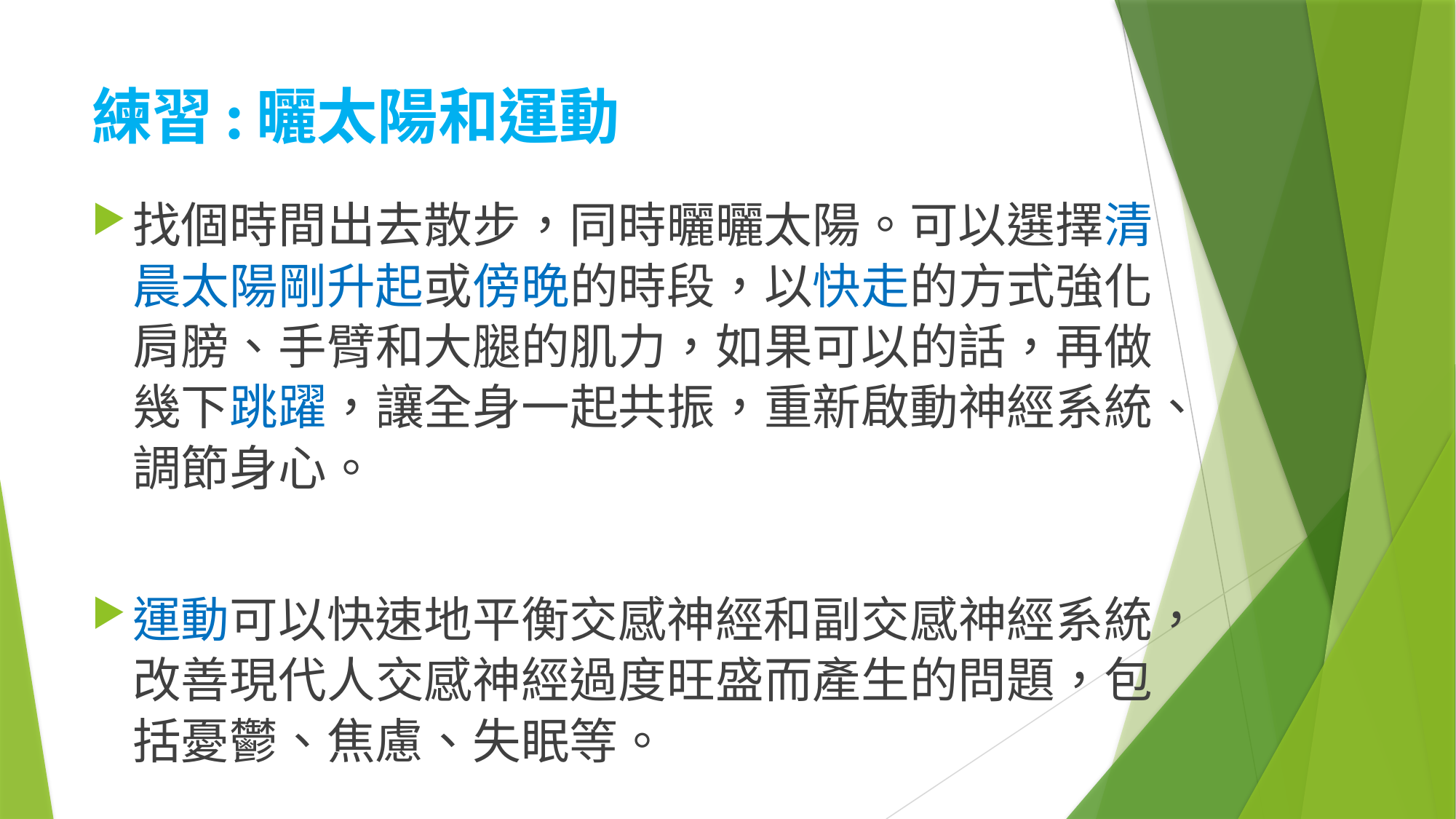

# 練習:曬太陽和運動
找個時間出去散步，同時曬曬太陽。可以選擇清晨太陽剛升起或傍晚的時段，以快走的方式強化肩膀、手臂和大腿的肌力，如果可以的話，再做幾下跳躍，讓全身一起共振，重新啟動神經系統、調節身心。

運動可以快速地平衡交感神經和副交感神經系統，改善現代人交感神經過度旺盛而產生的問題，包括憂鬱、焦慮、失眠等。